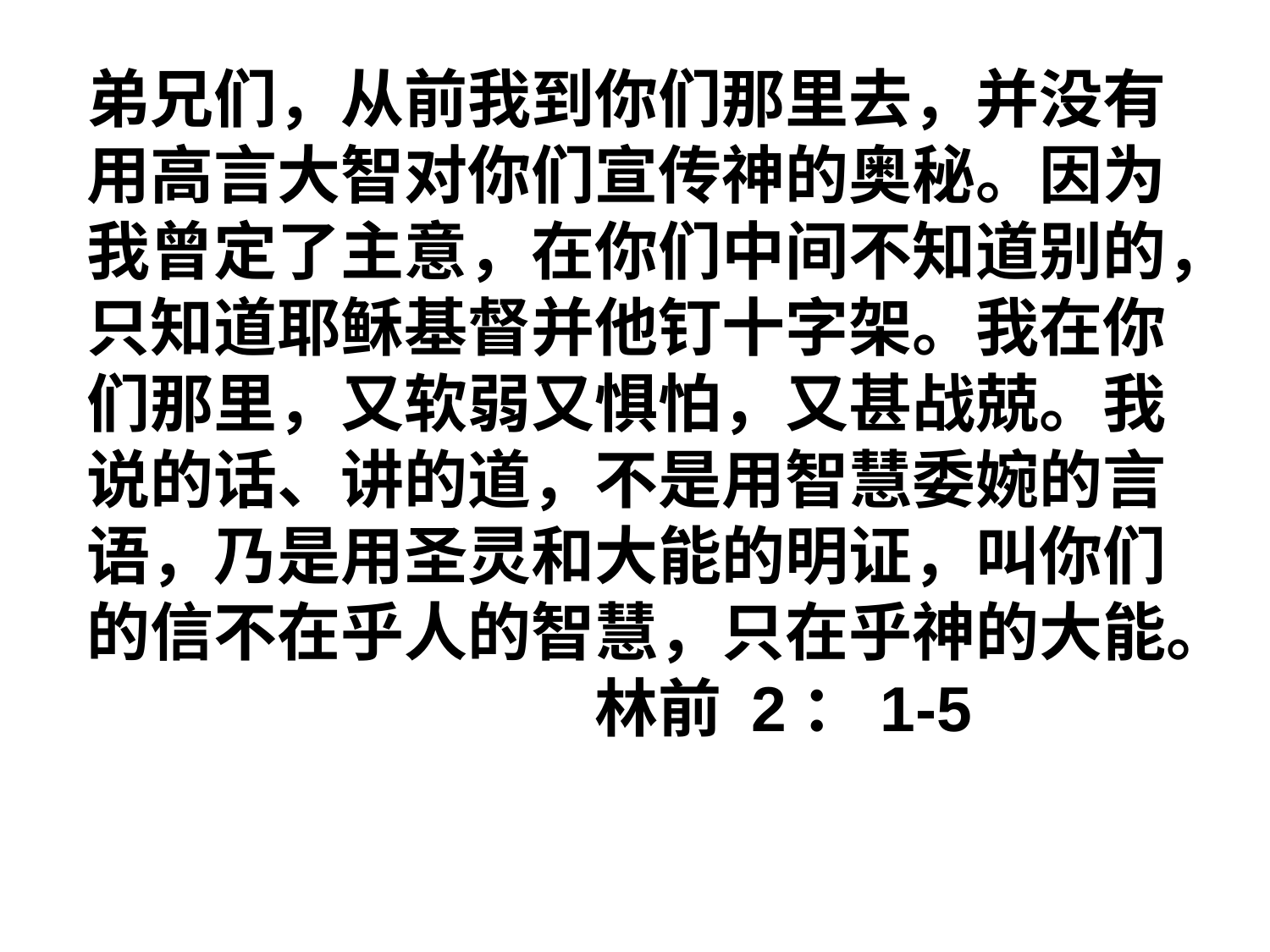

弟兄们，从前我到你们那里去，并没有用高言大智对你们宣传神的奥秘。因为我曾定了主意，在你们中间不知道别的，只知道耶稣基督并他钉十字架。我在你们那里，又软弱又惧怕，又甚战兢。我说的话、讲的道，不是用智慧委婉的言语，乃是用圣灵和大能的明证，叫你们的信不在乎人的智慧，只在乎神的大能。				林前 2：1-5